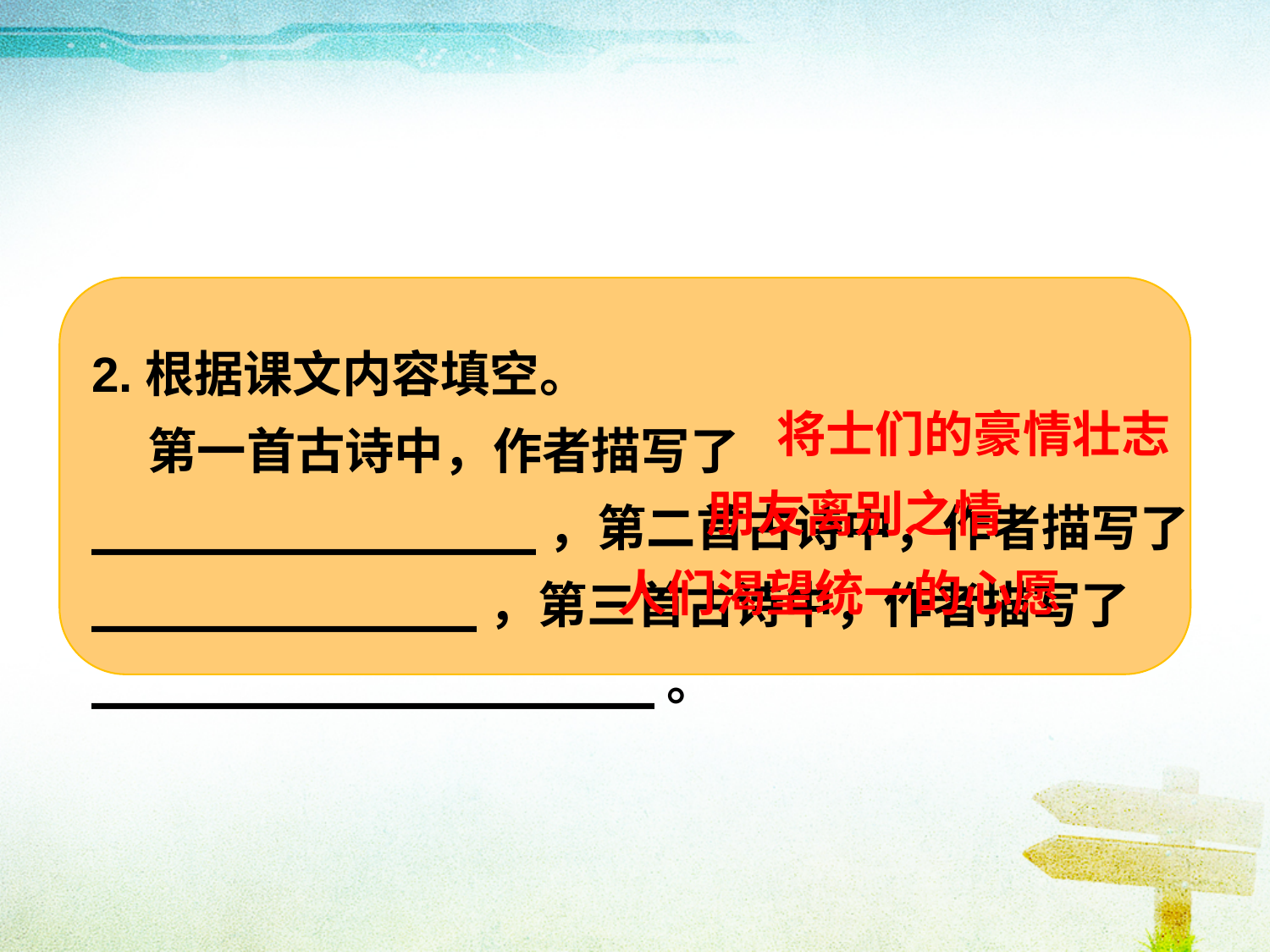

2.根据课文内容填空。
    第一首古诗中，作者描写了_______________，第二首古诗中，作者描写了_____________，第三首古诗中，作者描写了___________________。
将士们的豪情壮志
朋友离别之情
人们渴望统一的心愿